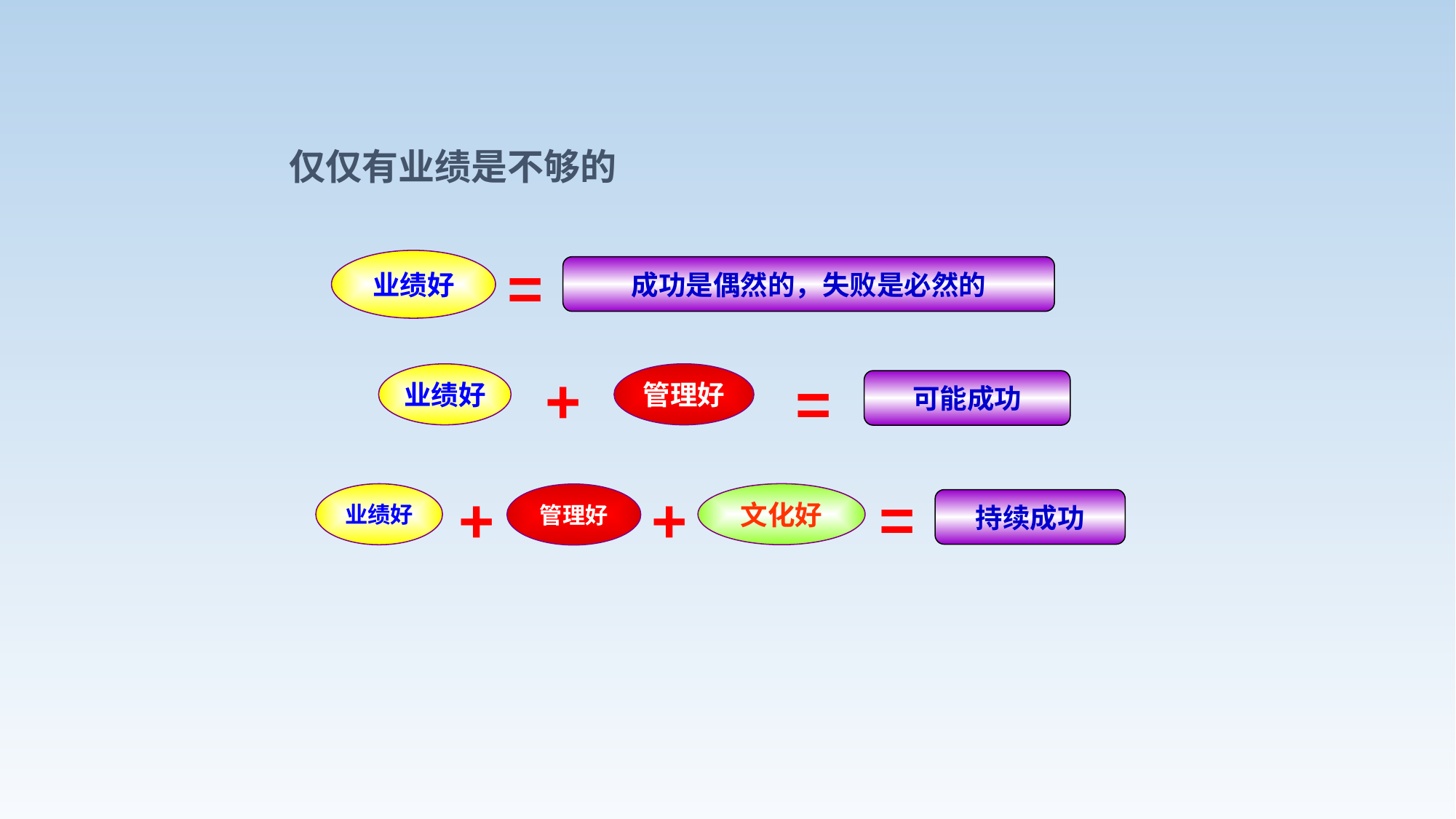

仅仅有业绩是不够的
=
业绩好
成功是偶然的，失败是必然的
+
=
业绩好
管理好
可能成功
=
持续成功
+
业绩好
+
文化好
管理好